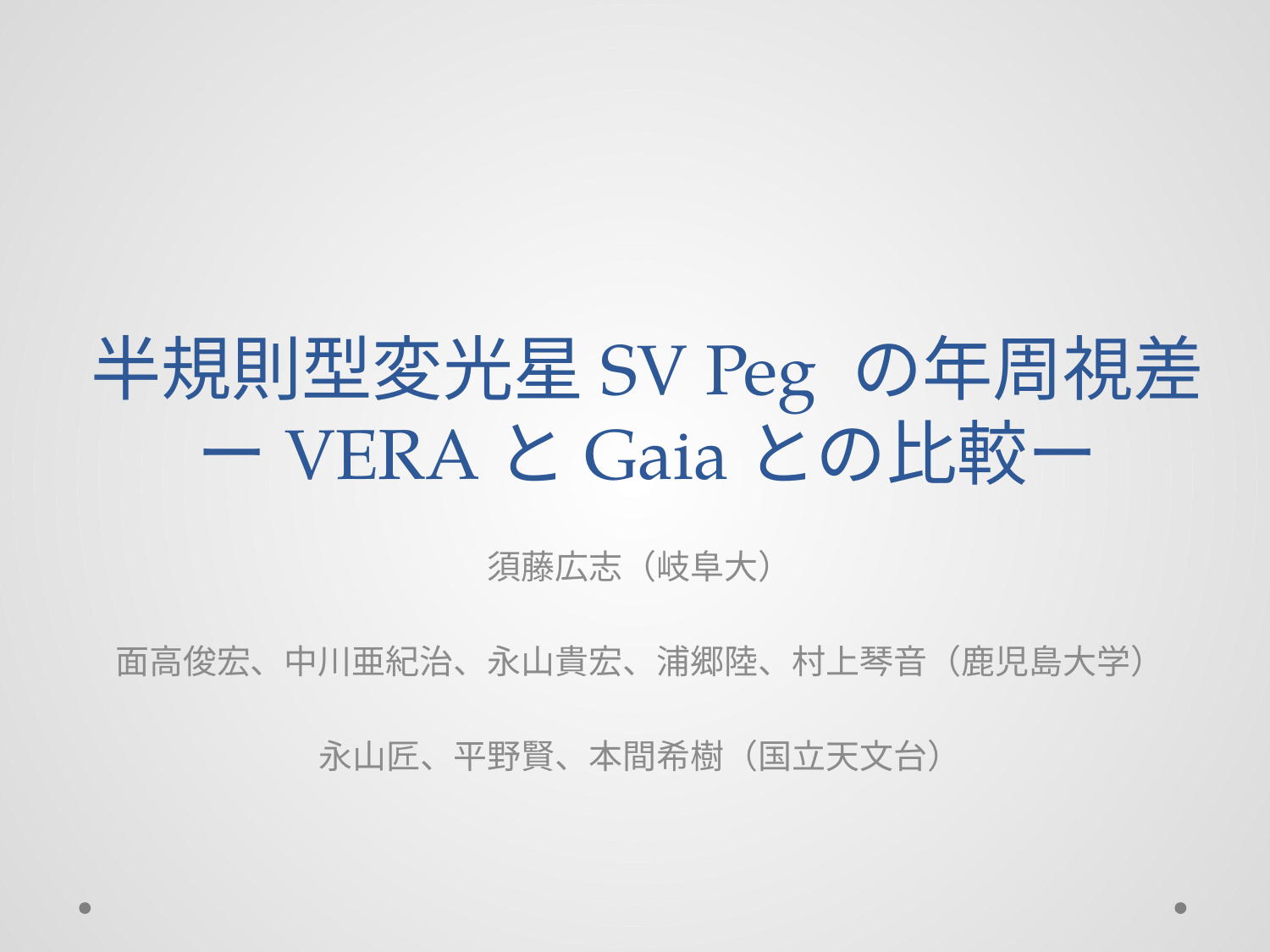

# 半規則型変光星SV Peg の年周視差 ーVERAとGaiaとの比較ー
須藤広志（岐阜大）

面高俊宏、中川亜紀治、永山貴宏、浦郷陸、村上琴音（鹿児島大学）

永山匠、平野賢、本間希樹（国立天文台）